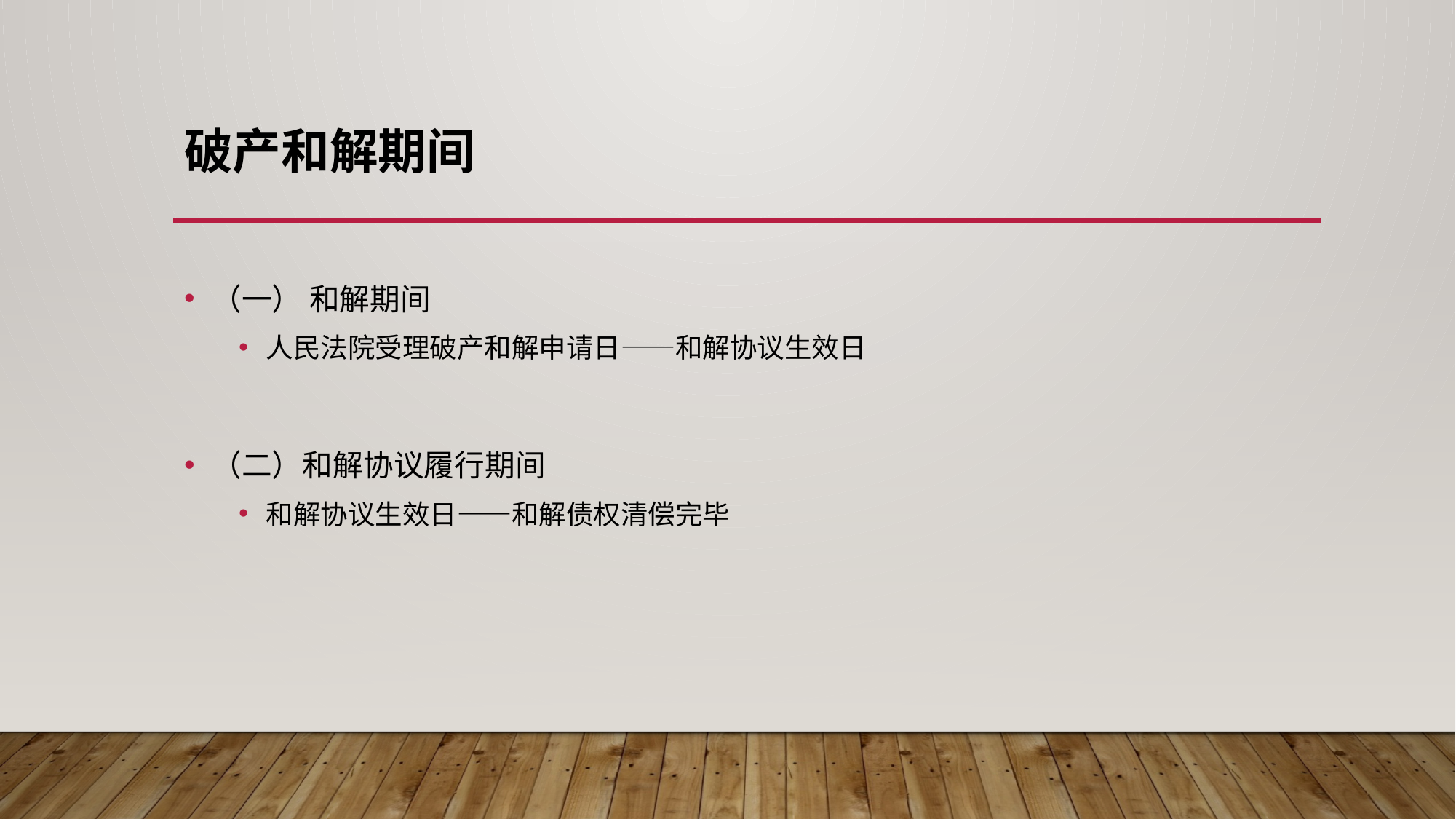

# 破产和解期间
（一） 和解期间
人民法院受理破产和解申请日——和解协议生效日

（二）和解协议履行期间
和解协议生效日——和解债权清偿完毕